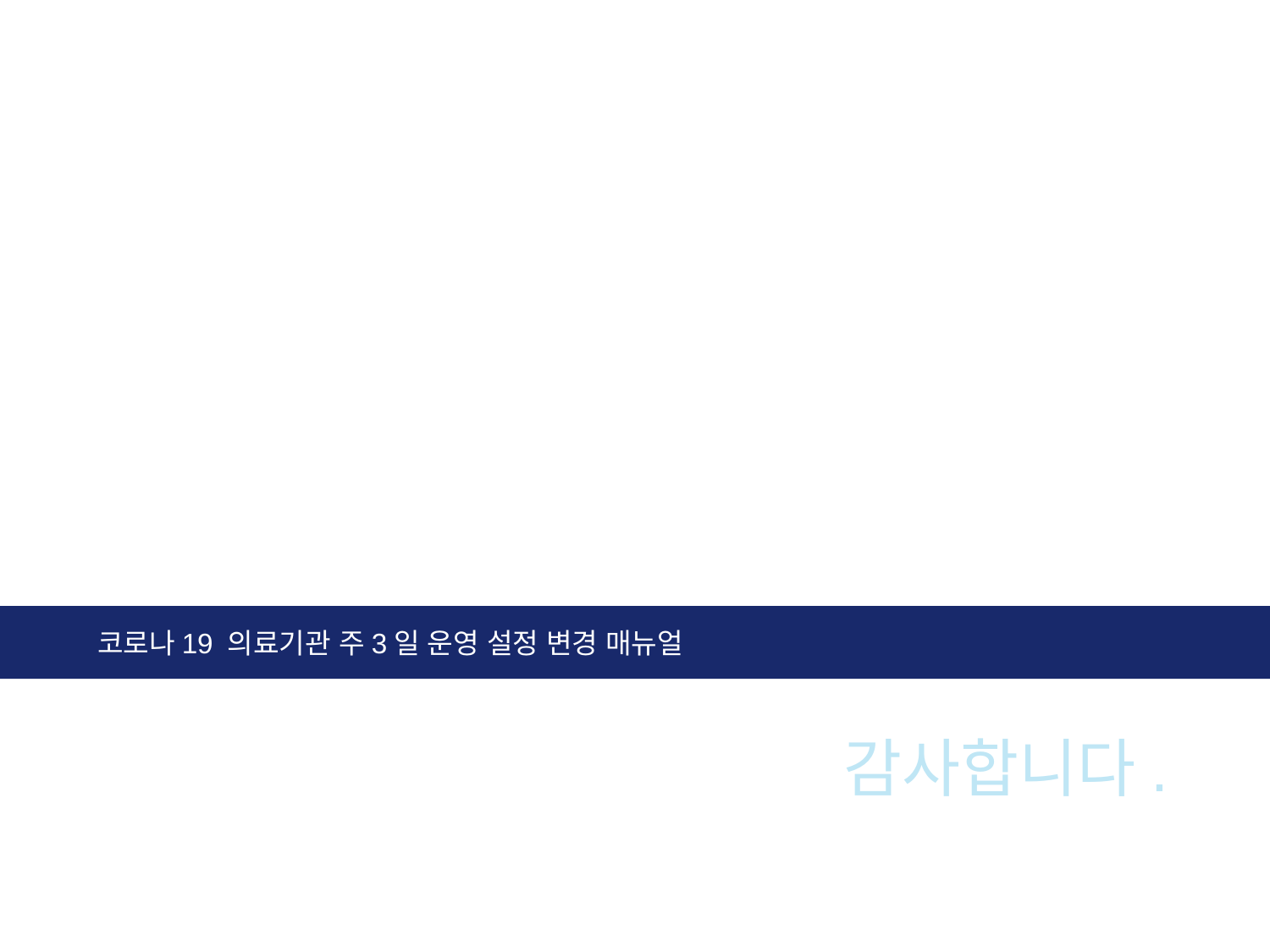

코로나19 의료기관 주3일 운영 설정 변경 매뉴얼
# 감사합니다.